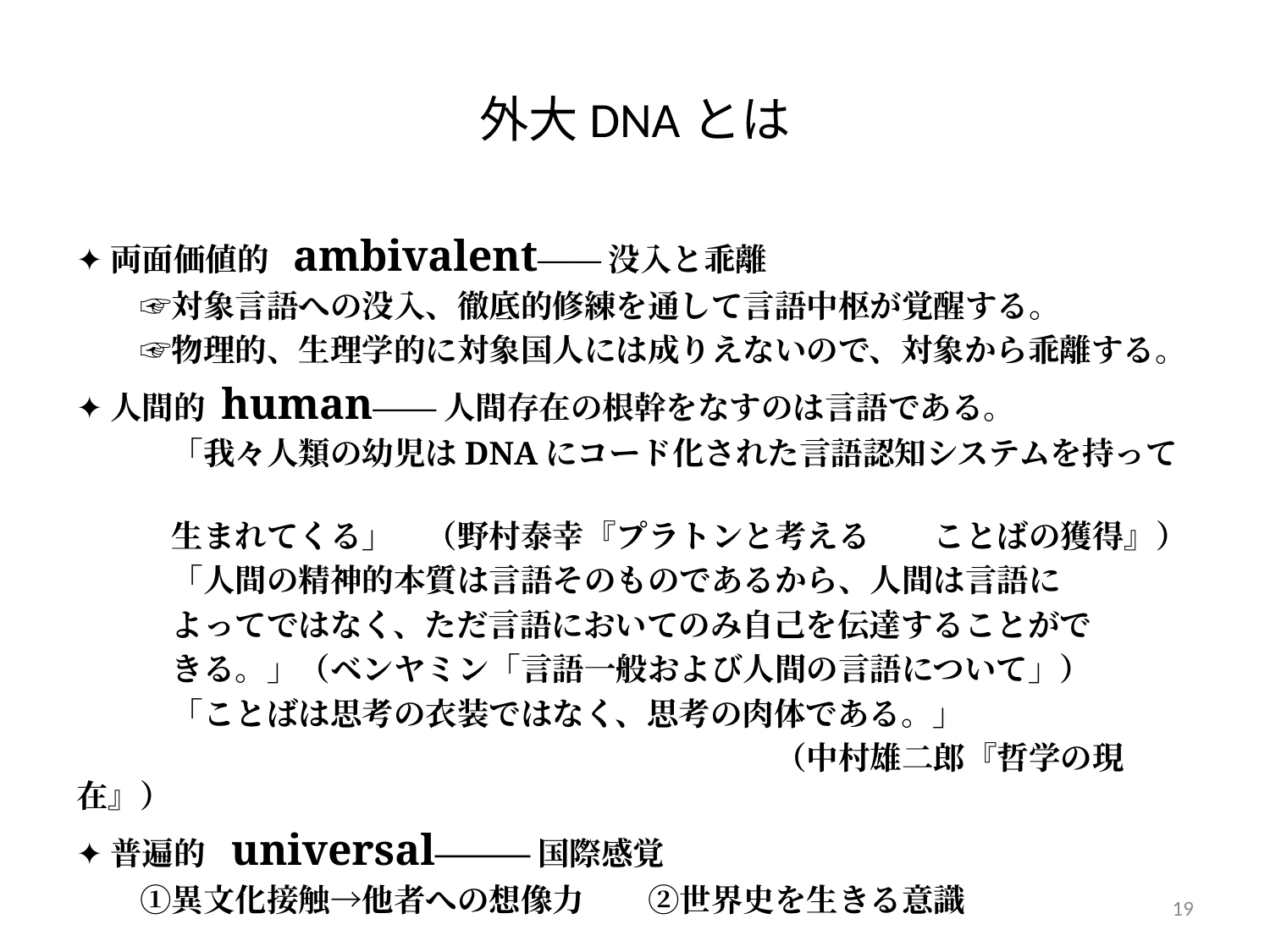

# 外大DNAとは
✦両面価値的  ambivalent――没入と乖離
　　☞対象言語への没入、徹底的修練を通して言語中枢が覚醒する。
　　☞物理的、生理学的に対象国人には成りえないので、対象から乖離する。
✦人間的 human――人間存在の根幹をなすのは言語である。
　　　「我々人類の幼児はDNAにコード化された言語認知システムを持って
　　　生まれてくる」　（野村泰幸『プラトンと考える　　ことばの獲得』）
　　　「人間の精神的本質は言語そのものであるから、人間は言語に
　　　よってではなく、ただ言語においてのみ自己を伝達することがで
　　　きる。」（ベンヤミン「言語一般および人間の言語について」）
　　　「ことばは思考の衣装ではなく、思考の肉体である。」
　　　　　　　　　　　　　　　　　　　　　　（中村雄二郎『哲学の現在』）
✦普遍的  universal———国際感覚
　　①異文化接触→他者への想像力　　②世界史を生きる意識

19